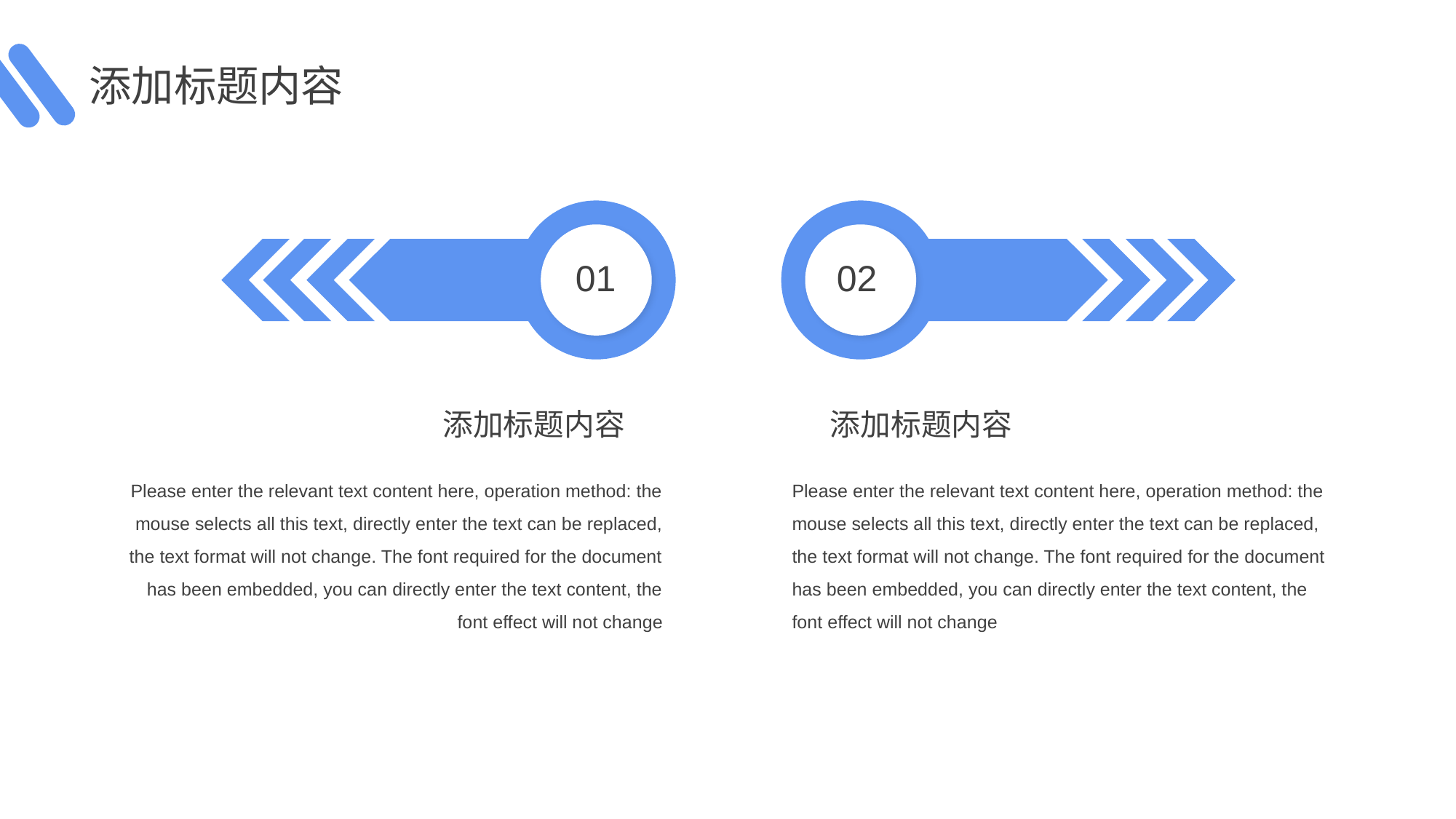

添加标题内容

01
02
添加标题内容
添加标题内容
Please enter the relevant text content here, operation method: the mouse selects all this text, directly enter the text can be replaced, the text format will not change. The font required for the document has been embedded, you can directly enter the text content, the font effect will not change
Please enter the relevant text content here, operation method: the mouse selects all this text, directly enter the text can be replaced, the text format will not change. The font required for the document has been embedded, you can directly enter the text content, the font effect will not change